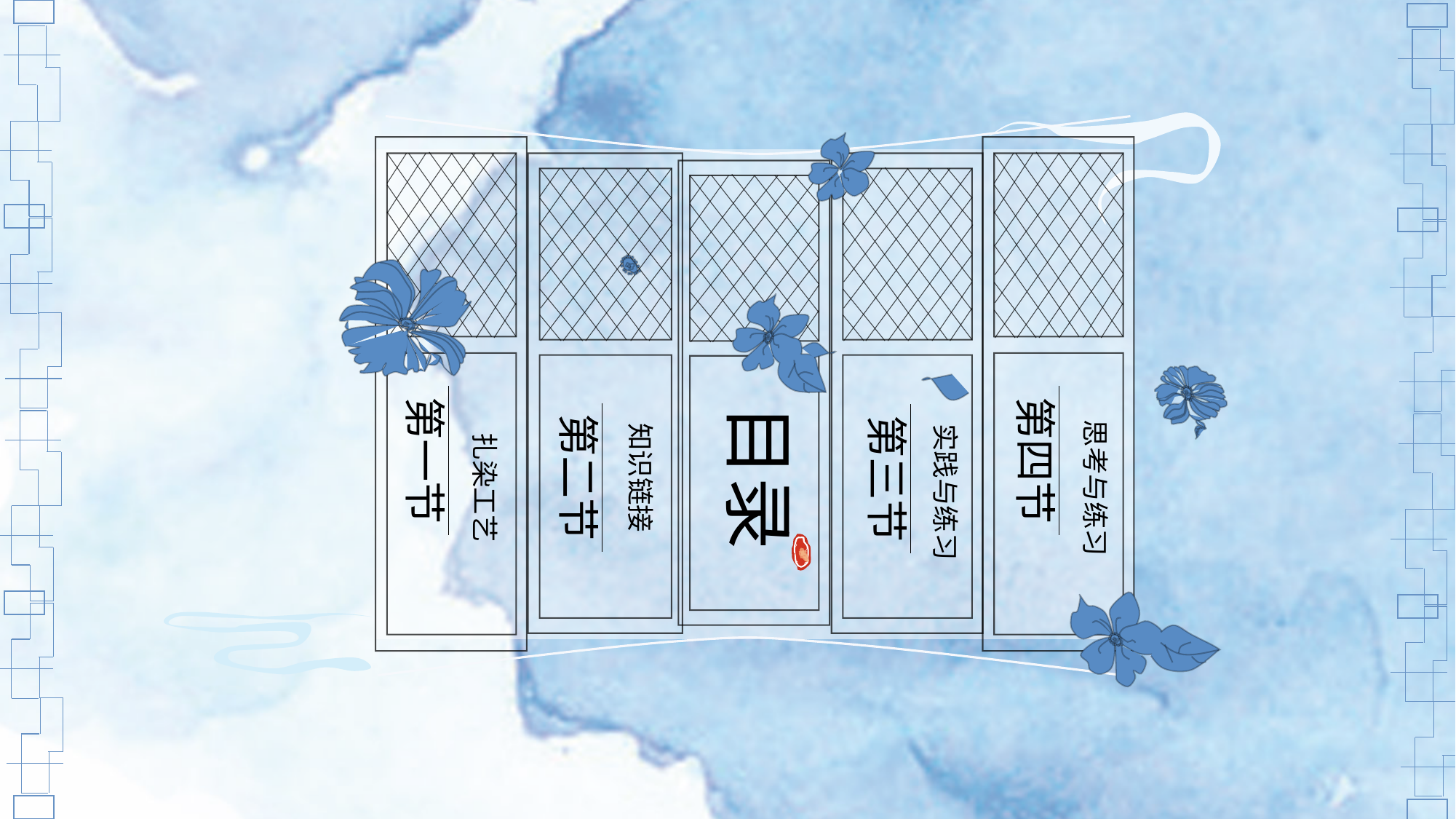

第一节
第四节
目录
第二节
第三节
思考与练习
知识链接
实践与练习
扎染工艺